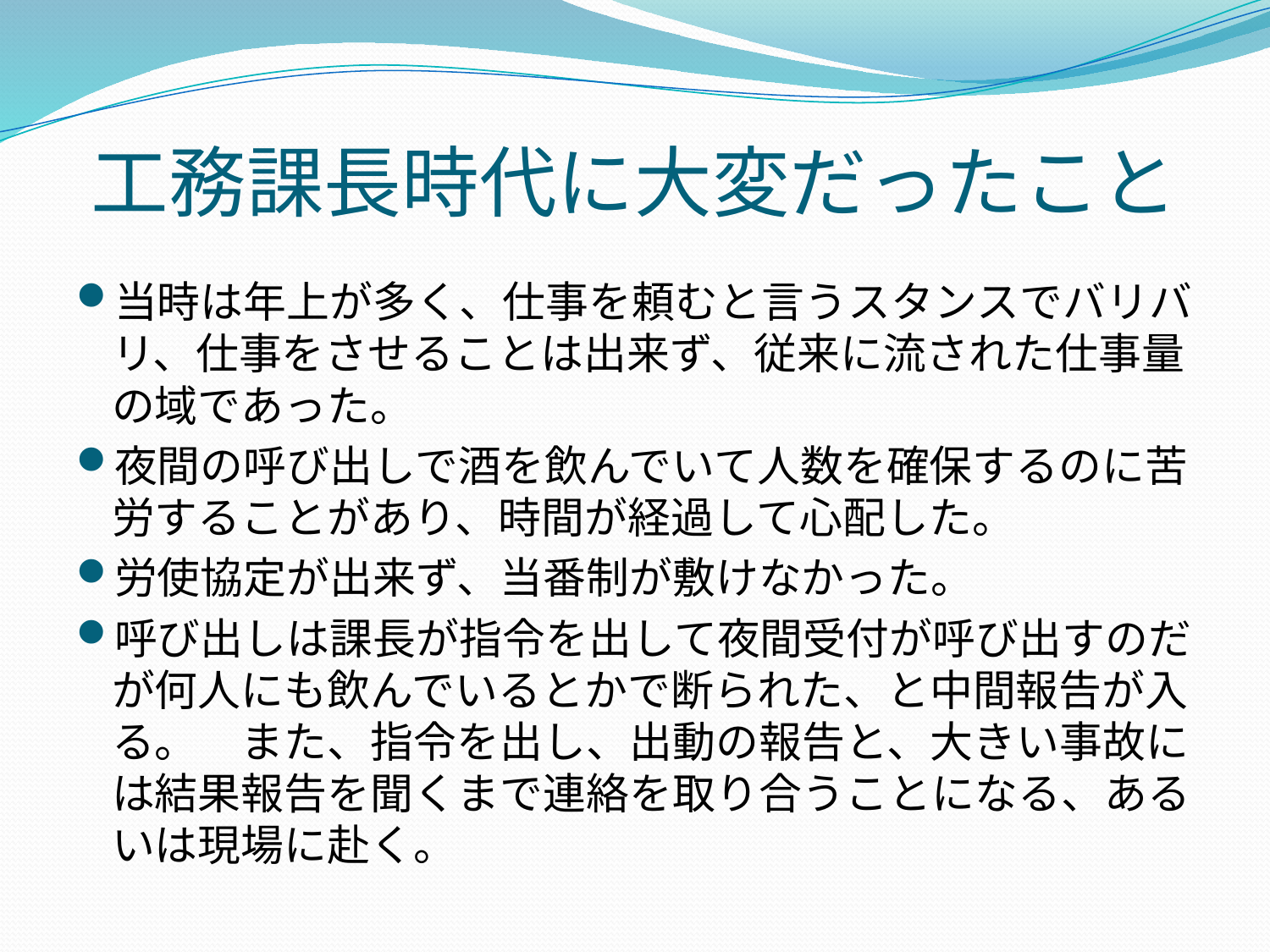

# 工務課長時代に大変だったこと
当時は年上が多く、仕事を頼むと言うスタンスでバリバリ、仕事をさせることは出来ず、従来に流された仕事量の域であった。
夜間の呼び出しで酒を飲んでいて人数を確保するのに苦労することがあり、時間が経過して心配した。
労使協定が出来ず、当番制が敷けなかった。
呼び出しは課長が指令を出して夜間受付が呼び出すのだが何人にも飲んでいるとかで断られた、と中間報告が入る。　また、指令を出し、出動の報告と、大きい事故には結果報告を聞くまで連絡を取り合うことになる、あるいは現場に赴く。